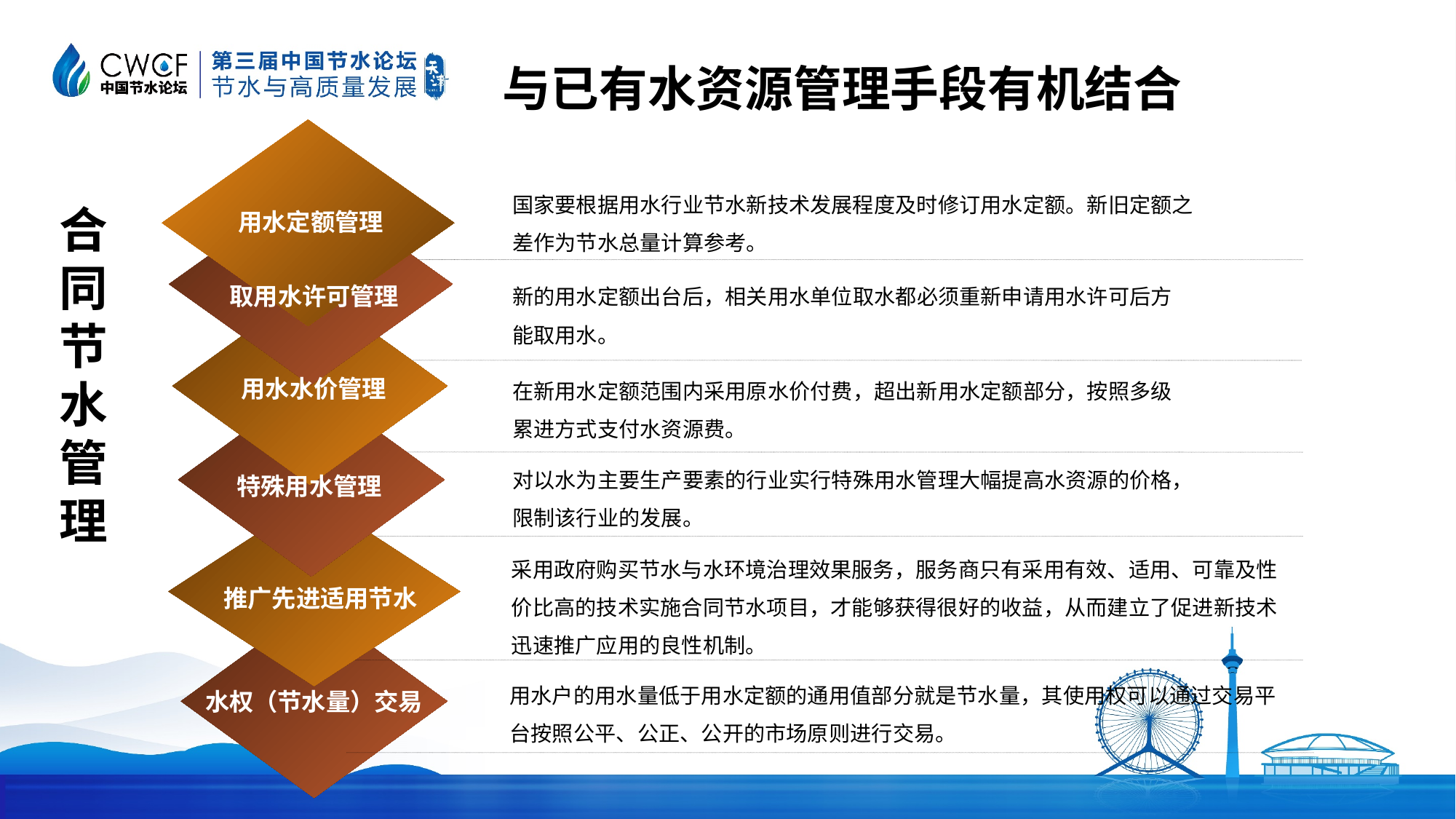

与已有水资源管理手段有机结合

国家要根据用水行业节水新技术发展程度及时修订用水定额。新旧定额之差作为节水总量计算参考。

合同节水管理
用水定额管理

新的用水定额出台后，相关用水单位取水都必须重新申请用水许可后方能取用水。

取用水许可管理

在新用水定额范围内采用原水价付费，超出新用水定额部分，按照多级累进方式支付水资源费。

用水水价管理

对以水为主要生产要素的行业实行特殊用水管理大幅提高水资源的价格，限制该行业的发展。

特殊用水管理

采用政府购买节水与水环境治理效果服务，服务商只有采用有效、适用、可靠及性价比高的技术实施合同节水项目，才能够获得很好的收益，从而建立了促进新技术迅速推广应用的良性机制。

推广先进适用节水

用水户的用水量低于用水定额的通用值部分就是节水量，其使用权可以通过交易平台按照公平、公正、公开的市场原则进行交易。
水权（节水量）交易